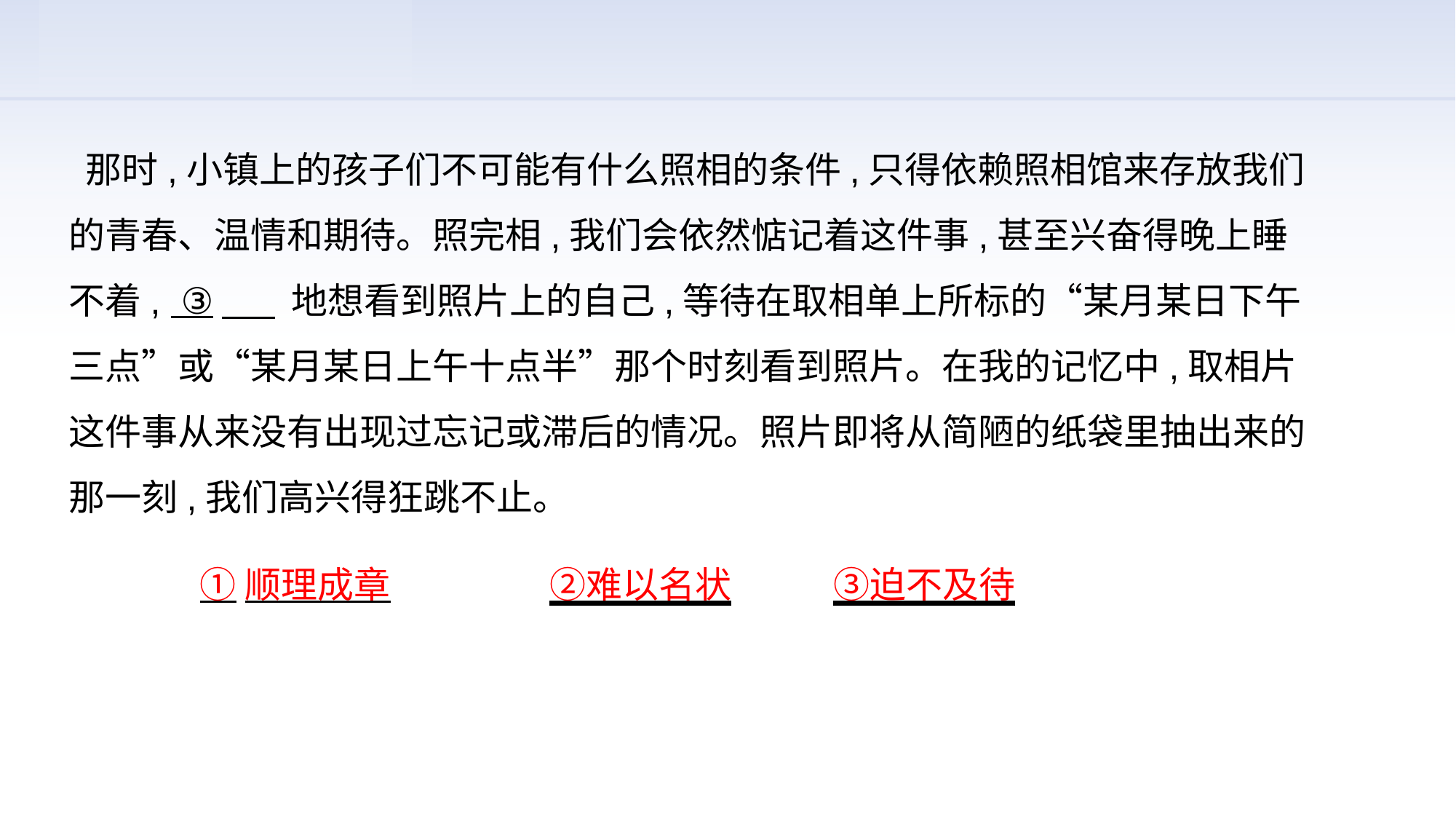

那时,小镇上的孩子们不可能有什么照相的条件,只得依赖照相馆来存放我们的青春、温情和期待。照完相,我们会依然惦记着这件事,甚至兴奋得晚上睡不着,  ③　    地想看到照片上的自己,等待在取相单上所标的“某月某日下午三点”或“某月某日上午十点半”那个时刻看到照片。在我的记忆中,取相片这件事从来没有出现过忘记或滞后的情况。照片即将从简陋的纸袋里抽出来的那一刻,我们高兴得狂跳不止。

                ①顺理成章         　      ②难以名状　        ③迫不及待